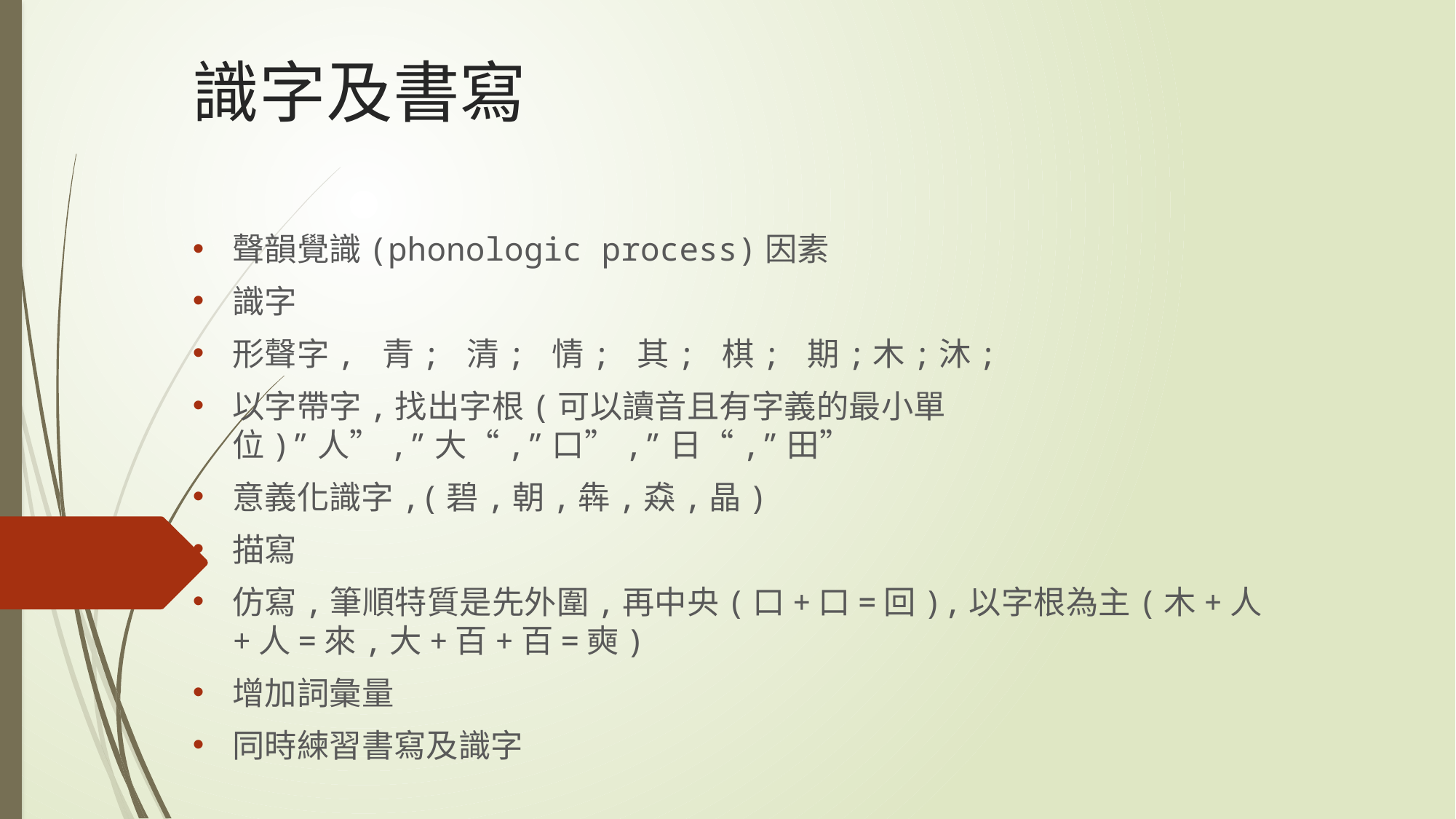

# 識字及書寫

聲韻覺識(phonologic process)因素
識字
形聲字, 青; 清; 情; 其; 棋; 期;木;沐;
以字帶字,找出字根(可以讀音且有字義的最小單位)”人”,”大“,”口”,”日“,”田”
意義化識字,(碧,朝,犇,猋,晶)
描寫
仿寫,筆順特質是先外圍,再中央(口+口=回),以字根為主(木+人+人=來,大+百+百=奭)
增加詞彙量
同時練習書寫及識字